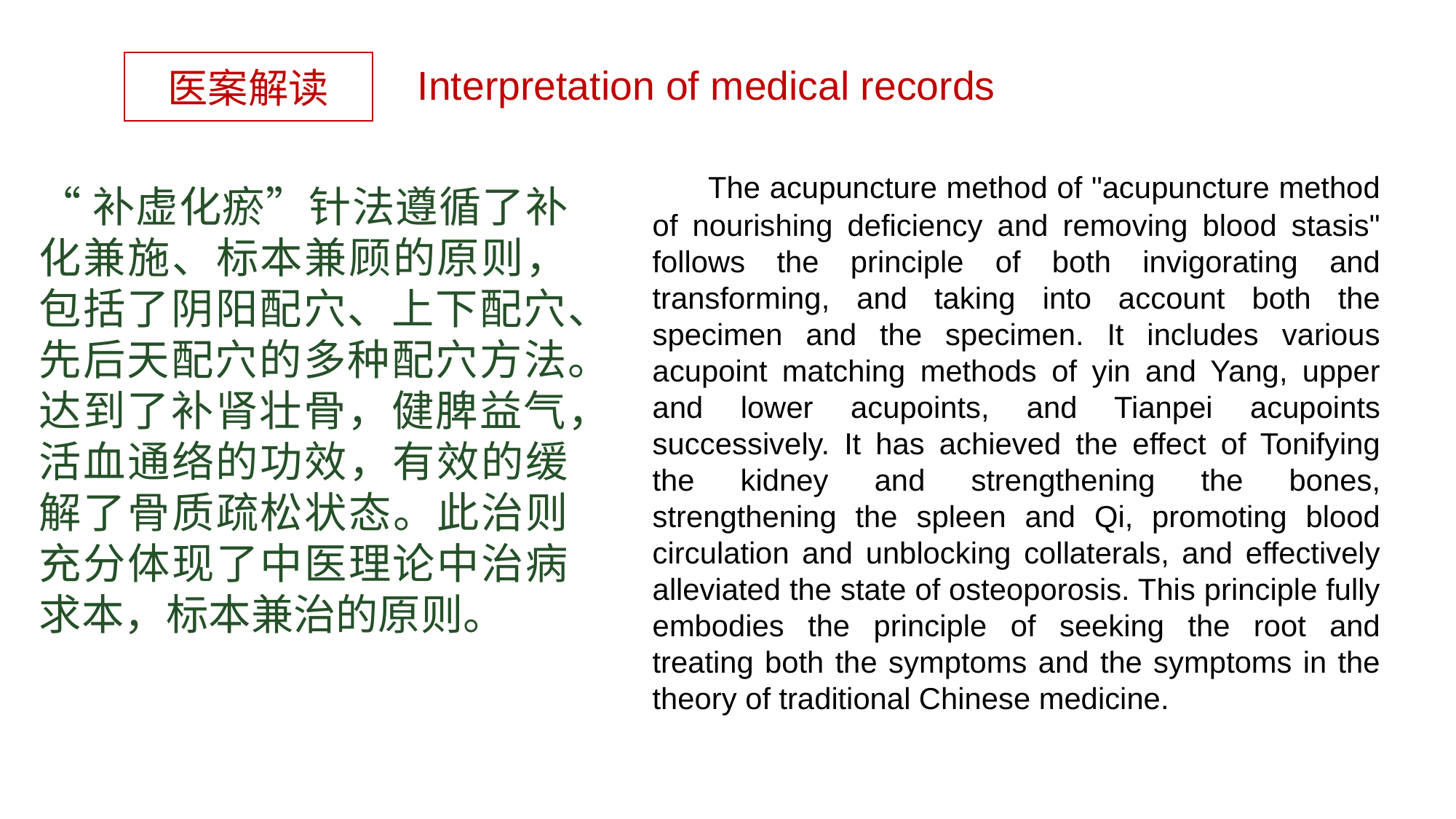

医案解读
Interpretation of medical records
“补虚化瘀”针法遵循了补化兼施、标本兼顾的原则，包括了阴阳配穴、上下配穴、先后天配穴的多种配穴方法。达到了补肾壮骨，健脾益气，活血通络的功效，有效的缓解了骨质疏松状态。此治则充分体现了中医理论中治病求本，标本兼治的原则。
     The acupuncture method of "acupuncture method of nourishing deficiency and removing blood stasis" follows the principle of both invigorating and transforming, and taking into account both the specimen and the specimen. It includes various acupoint matching methods of yin and Yang, upper and lower acupoints, and Tianpei acupoints successively. It has achieved the effect of Tonifying the kidney and strengthening the bones, strengthening the spleen and Qi, promoting blood circulation and unblocking collaterals, and effectively alleviated the state of osteoporosis. This principle fully embodies the principle of seeking the root and treating both the symptoms and the symptoms in the theory of traditional Chinese medicine.